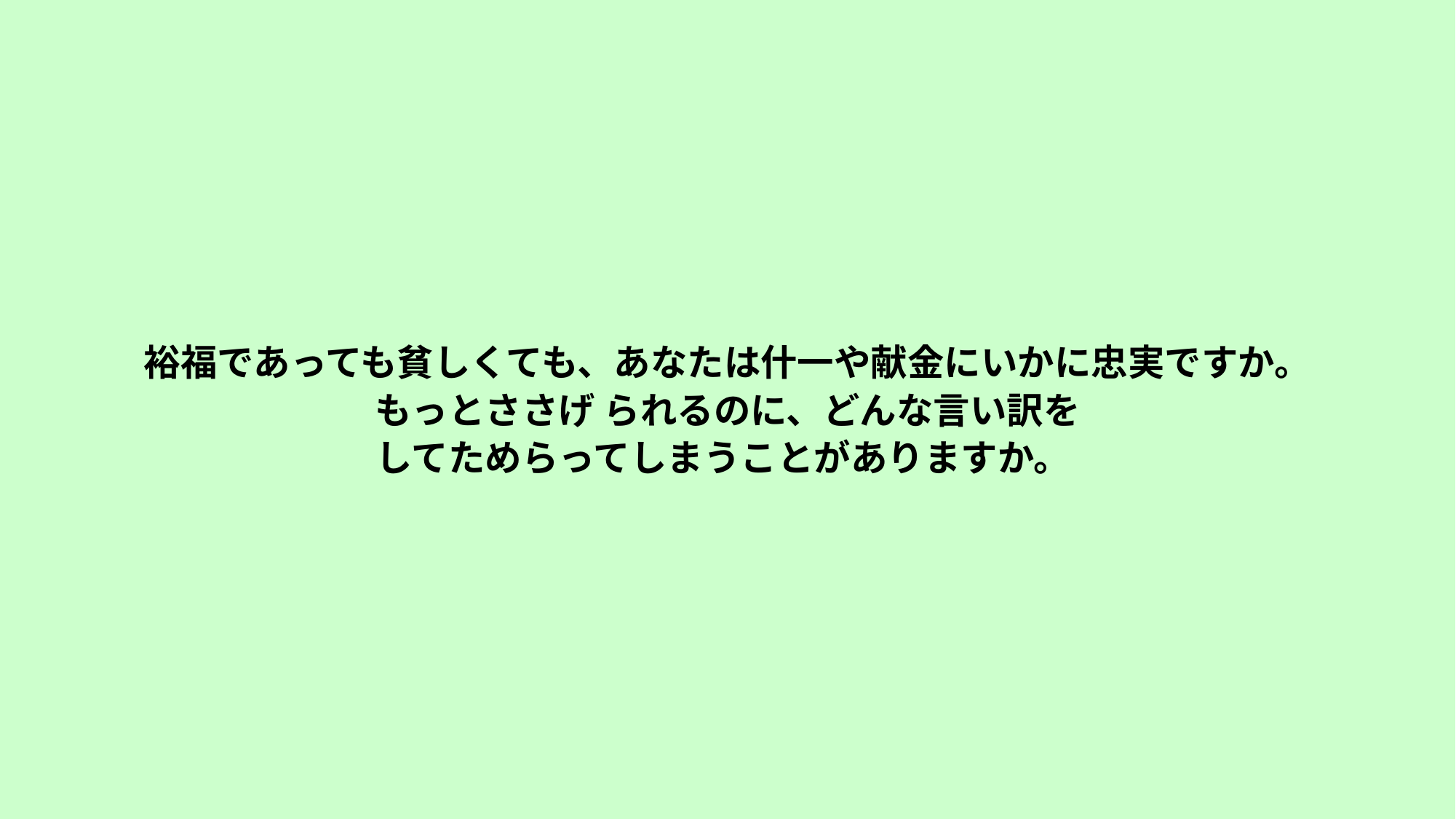

# 裕福であっても貧しくても、あなたは什一や献金にいかに忠実ですか。 もっとささげ られるのに、どんな言い訳を してためらってしまうことがありますか。